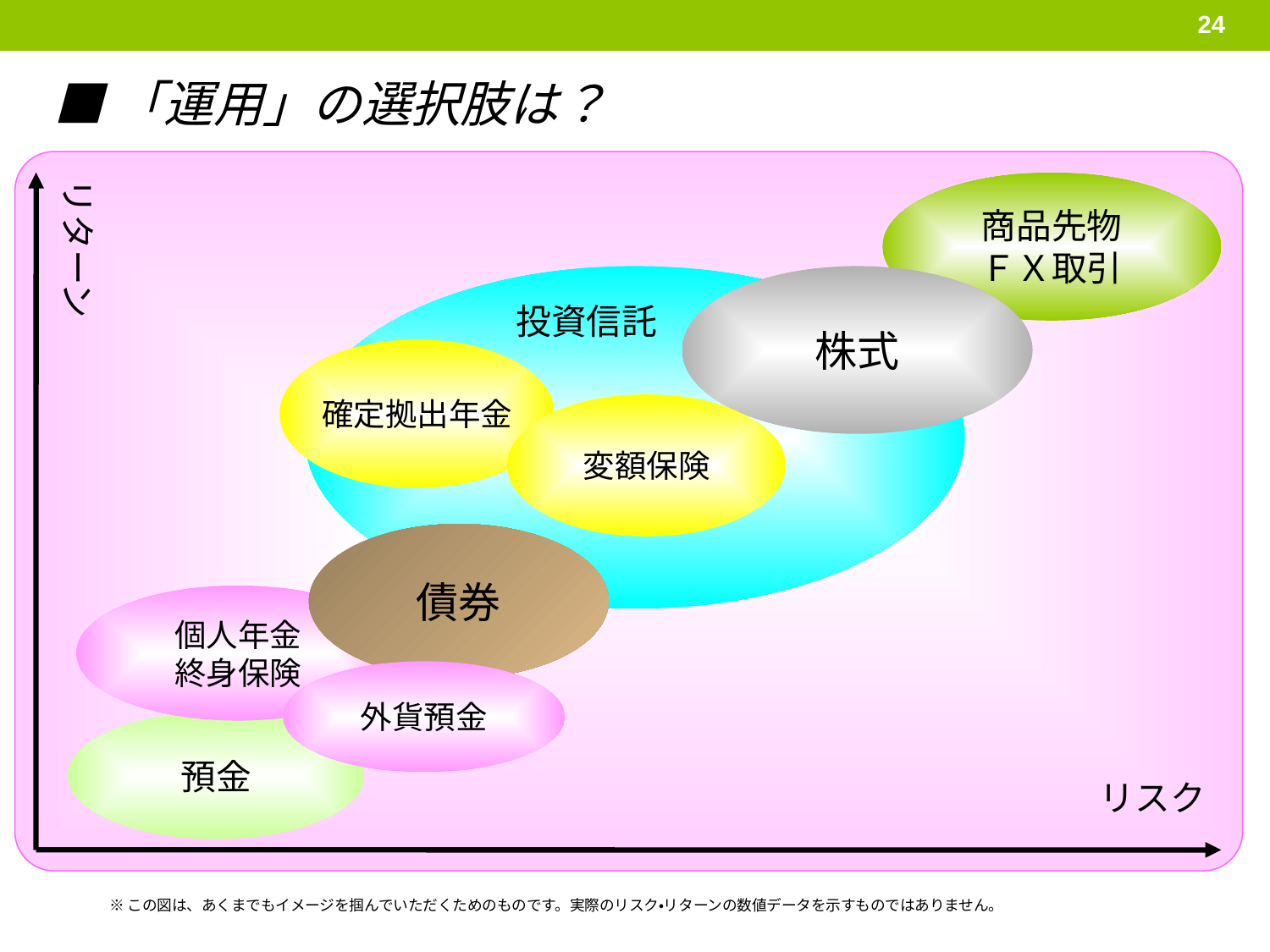

24
■「運用」の選択肢は？

商品先物
ＦＸ取引

リターン

株式
投資信託
確定拠出年金
変額保険
債券
個人年金
終身保険

外貨預金
預金
リスク
※この図は、あくまでもイメージを掴んでいただくためのものです。実際のリスク・リターンの数値データを示すものではありません。